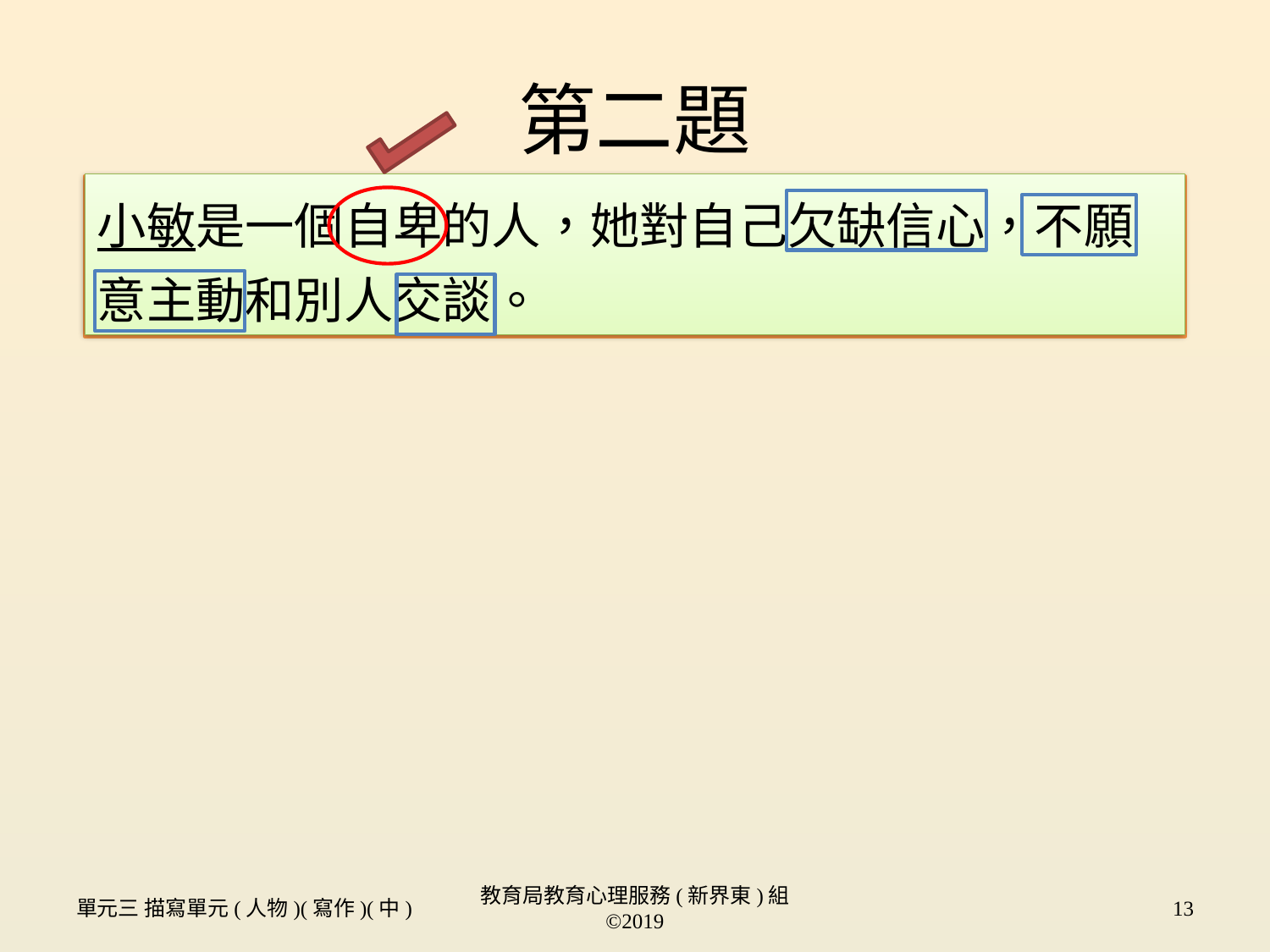

# 第二題

小敏是一個自卑的人，她對自己欠缺信心，不願意主動和別人交談。

小敏是一個嚴謹的人，她對自己欠缺信心，不願意主動和別人交談。

單元三 描寫單元(人物)(寫作)(中)
教育局教育心理服務(新界東)組 ©2019
13